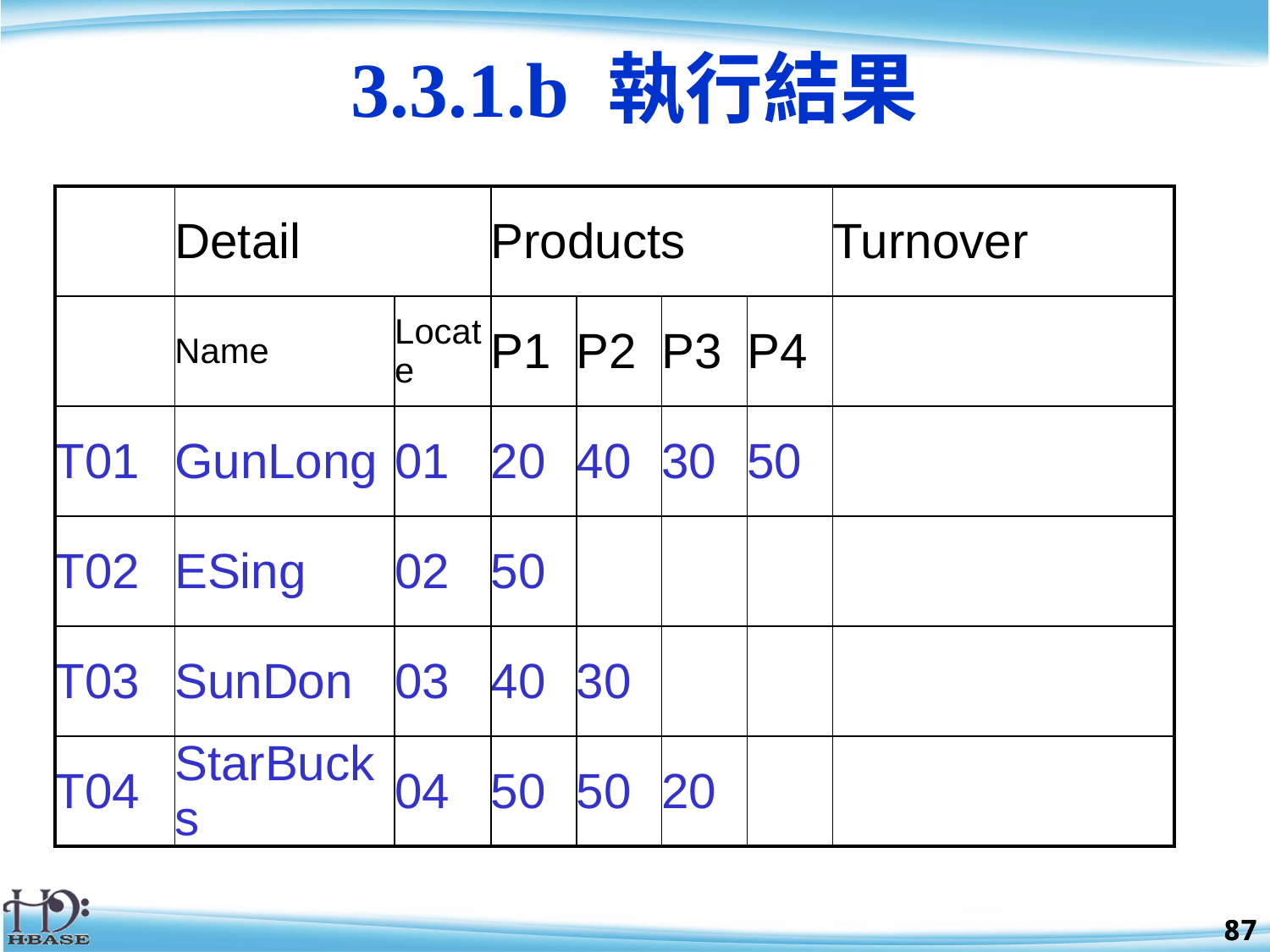

3.3.1.b 執行結果
|  | Detail |  | Products |  |  |  | Turnover |
| --- | --- | --- | --- | --- | --- | --- | --- |
|  | Name | Locate | P1 | P2 | P3 | P4 |  |
| T01 | GunLong | 01 | 20 | 40 | 30 | 50 |  |
| T02 | ESing | 02 | 50 |  |  |  |  |
| T03 | SunDon | 03 | 40 | 30 |  |  |  |
| T04 | StarBucks | 04 | 50 | 50 | 20 |  |  |
87
87